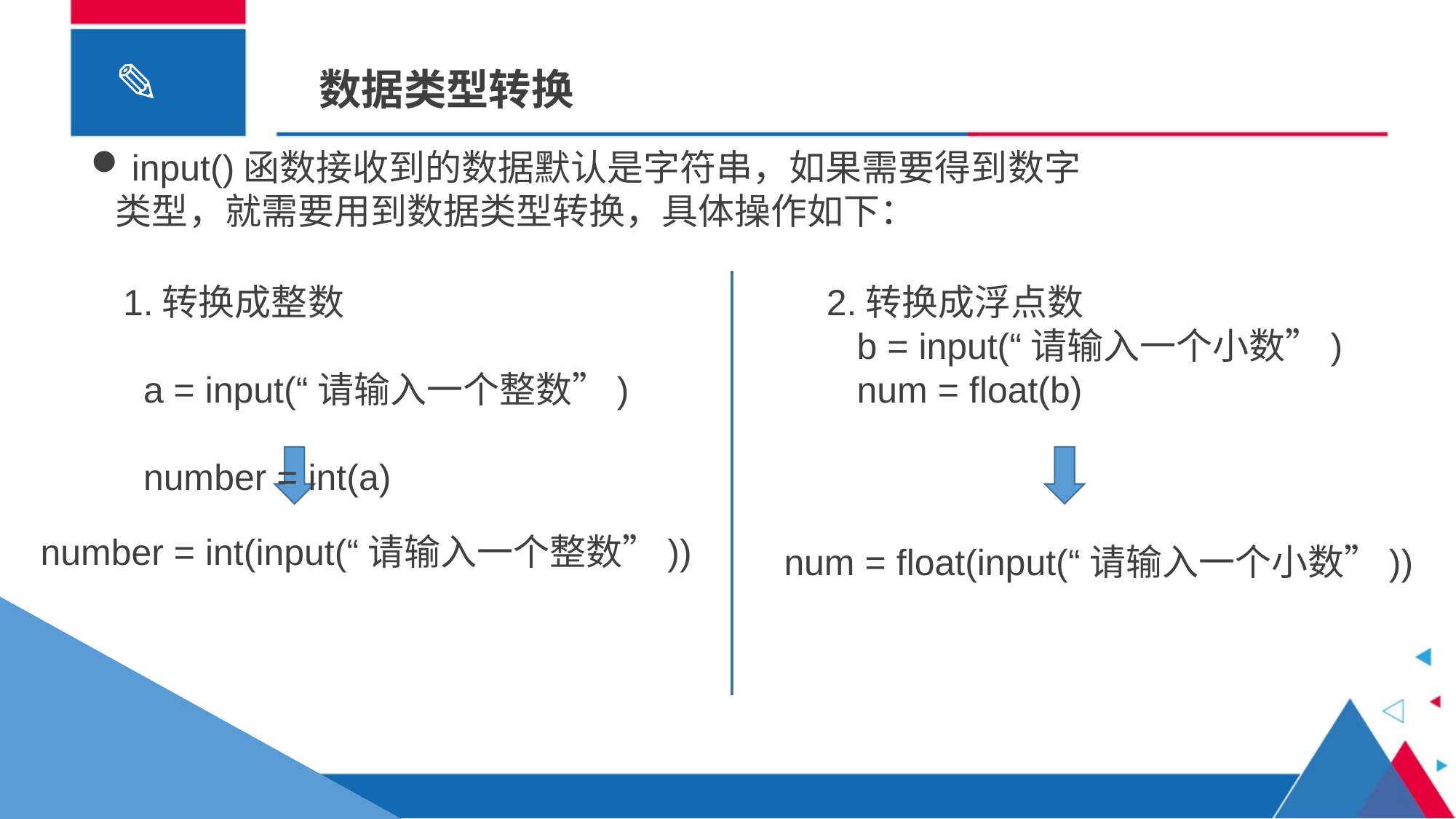

数据类型转换
input()函数接收到的数据默认是字符串，如果需要得到数字
  类型，就需要用到数据类型转换，具体操作如下：
1.转换成整数
  a = input(“请输入一个整数”)
  number = int(a)
2.转换成浮点数
   b = input(“请输入一个小数”)
   num = float(b)

number = int(input(“请输入一个整数”))
num = float(input(“请输入一个小数”))